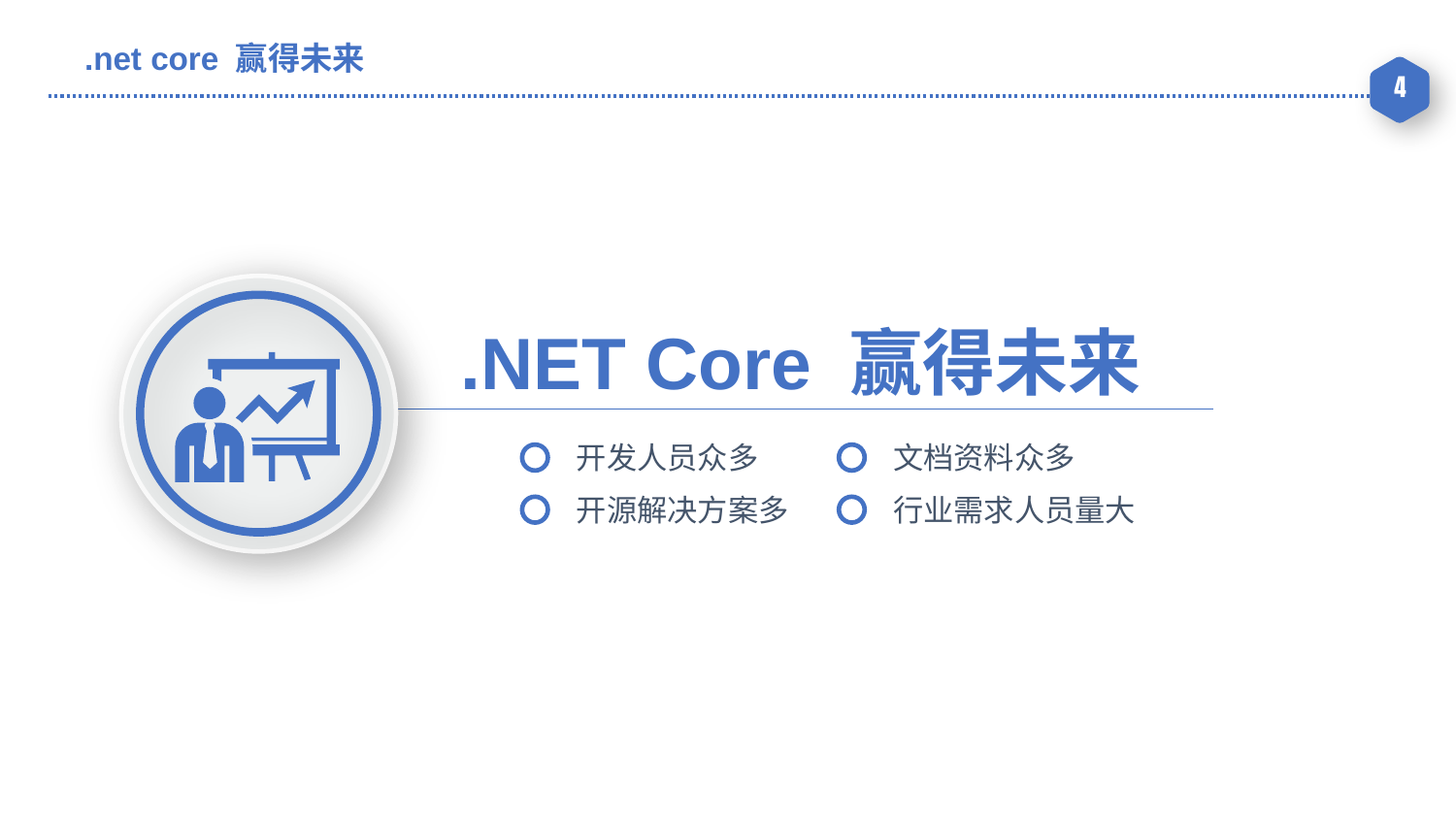

.net core 赢得未来

.NET Core 赢得未来

开发人员众多
文档资料众多

开源解决方案多
行业需求人员量大